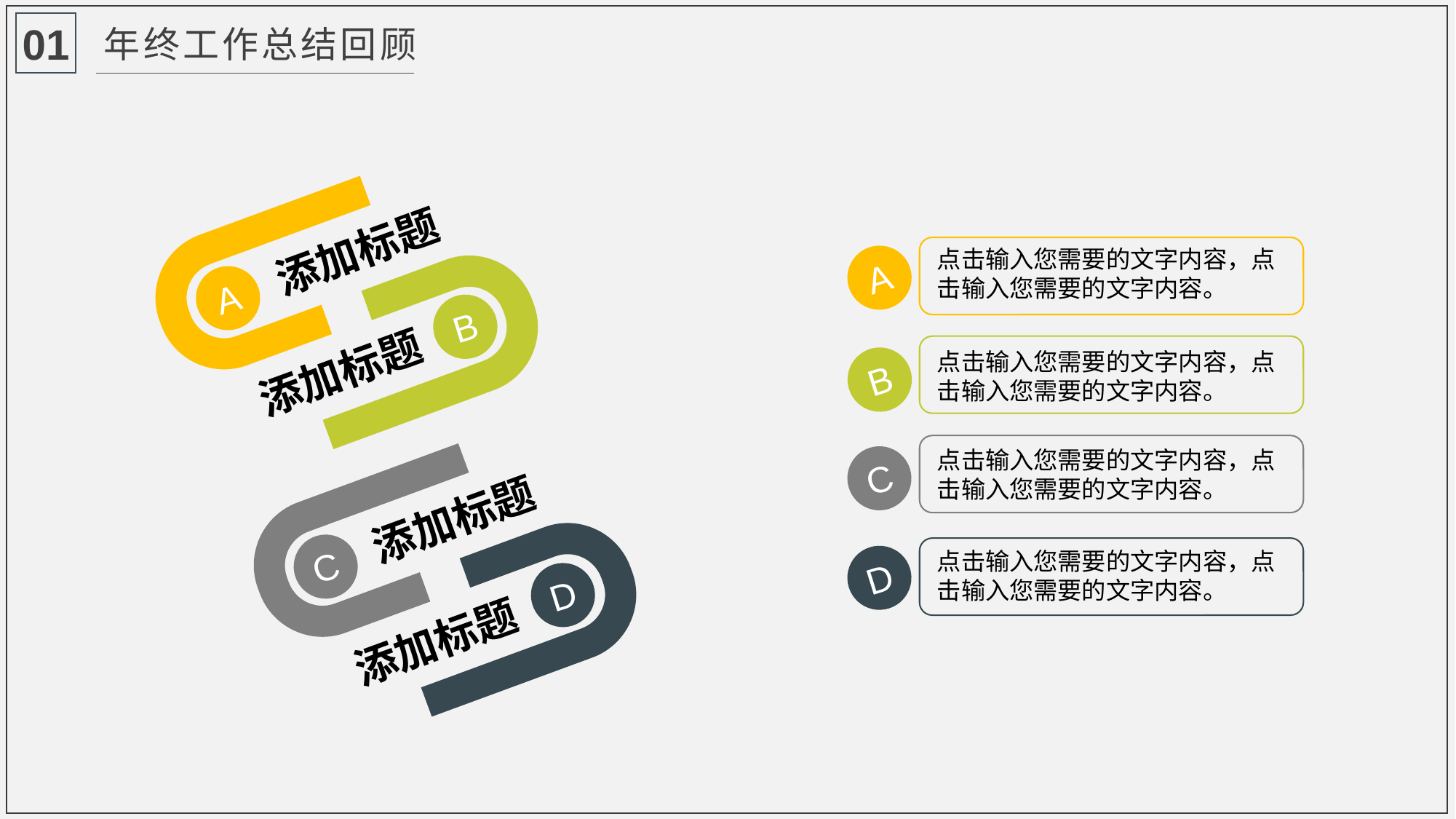

01
年终工作总结回顾

添加标题

点击输入您需要的文字内容，点击输入您需要的文字内容。
A
A
B

添加标题
点击输入您需要的文字内容，点击输入您需要的文字内容。
B

点击输入您需要的文字内容，点击输入您需要的文字内容。
C
添加标题

C

点击输入您需要的文字内容，点击输入您需要的文字内容。
D
D
添加标题